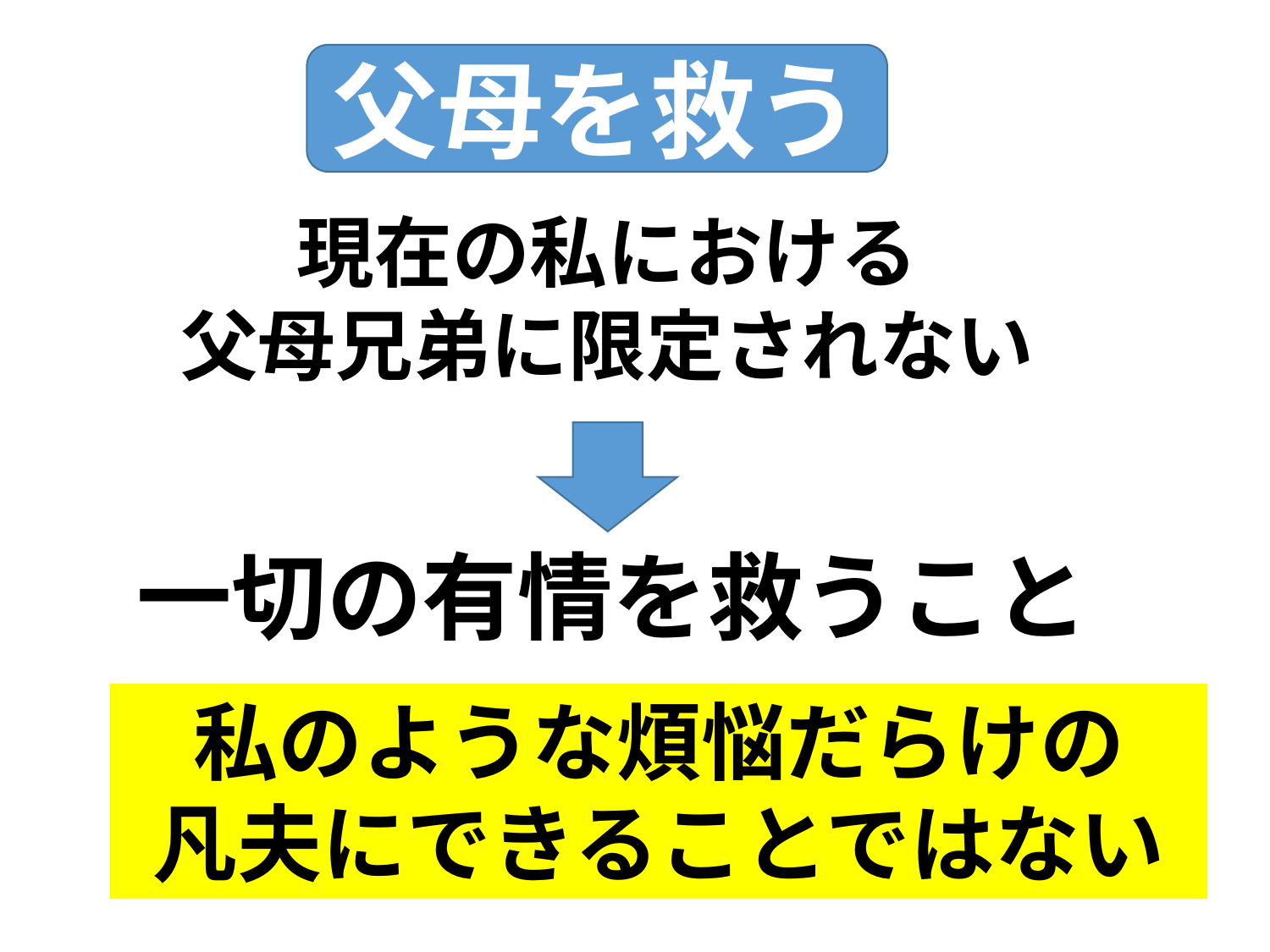

父母を救う
現在の私における
父母兄弟に限定されない

一切の有情を救うこと
私のような煩悩だらけの
凡夫にできることではない